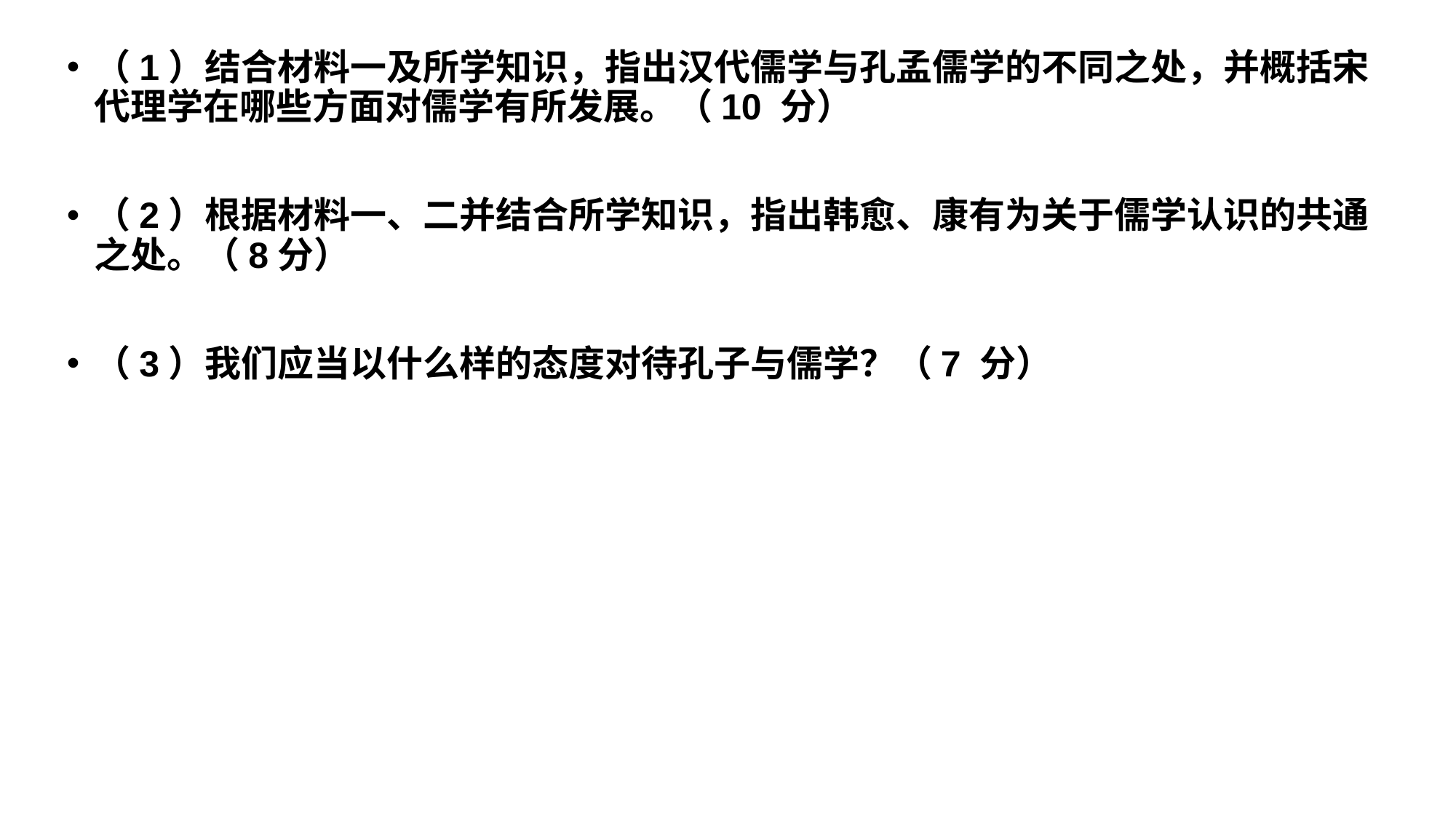

（1）结合材料一及所学知识，指出汉代儒学与孔孟儒学的不同之处，并概括宋代理学在哪些方面对儒学有所发展。（10 分）

（2）根据材料一、二并结合所学知识，指出韩愈、康有为关于儒学认识的共通之处。（8分）

（3）我们应当以什么样的态度对待孔子与儒学？（7 分）